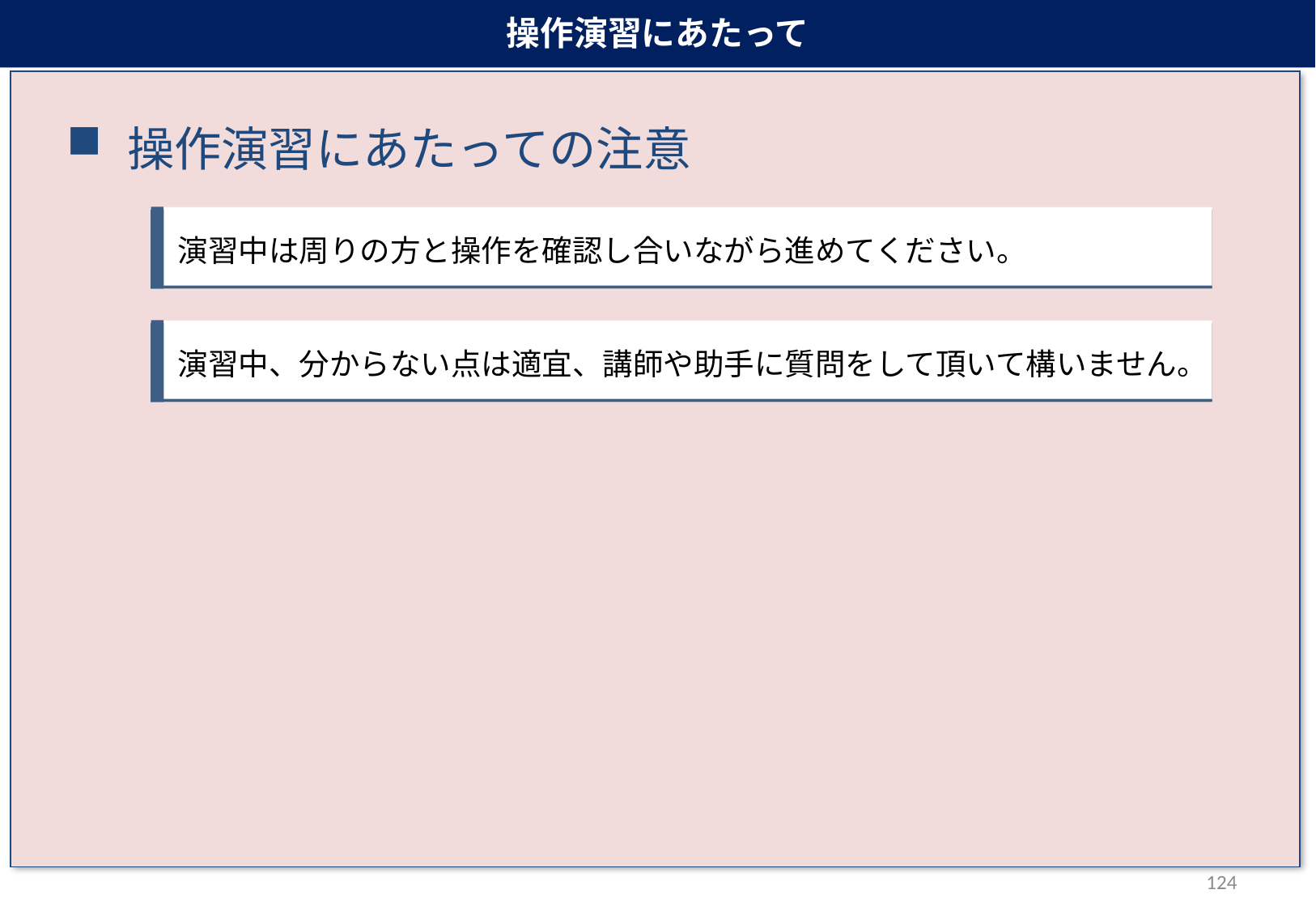

操作演習にあたって

操作演習にあたっての注意

演習中は周りの方と操作を確認し合いながら進めてください。

演習中、分からない点は適宜、講師や助手に質問をして頂いて構いません。
124